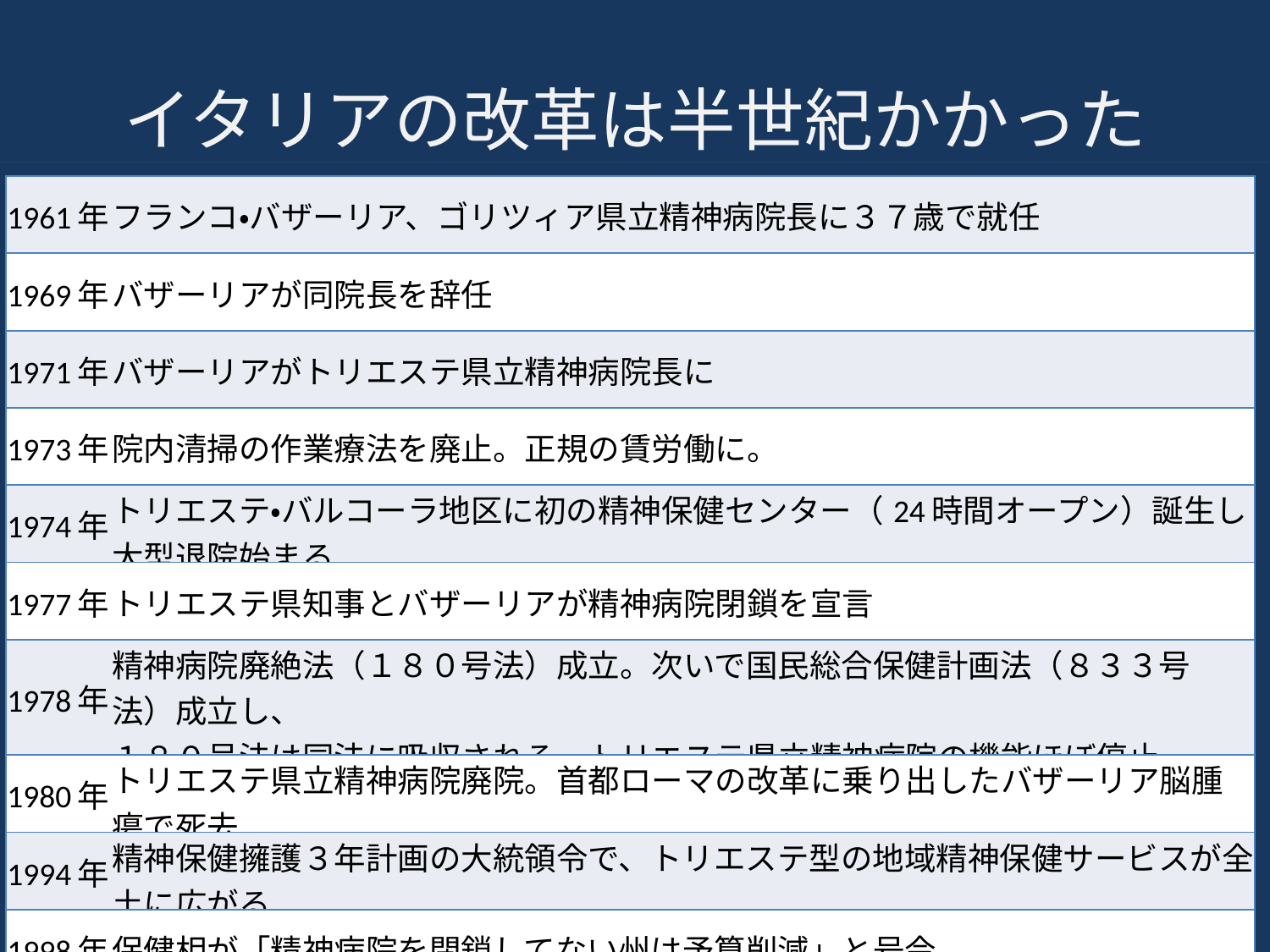

# イタリアの改革は半世紀かかった
| 1961年 | フランコ・バザーリア、ゴリツィア県立精神病院長に３７歳で就任 |
| --- | --- |
| 1969年 | バザーリアが同院長を辞任 |
| 1971年 | バザーリアがトリエステ県立精神病院長に |
| 1973年 | 院内清掃の作業療法を廃止。正規の賃労働に。 |
| 1974年 | トリエステ・バルコーラ地区に初の精神保健センター（24時間オープン）誕生し大型退院始まる |
| 1977年 | トリエステ県知事とバザーリアが精神病院閉鎖を宣言 |
| 1978年 | 精神病院廃絶法（１８０号法）成立。次いで国民総合保健計画法（８３３号法）成立し、 １８０号法は同法に吸収される。トリエステ県立精神病院の機能ほぼ停止 |
| 1980年 | トリエステ県立精神病院廃院。首都ローマの改革に乗り出したバザーリア脳腫瘍で死去 |
| 1994年 | 精神保健擁護３年計画の大統領令で、トリエステ型の地域精神保健サービスが全土に広がる |
| 1998年 | 保健相が「精神病院を閉鎖してない州は予算削減」と号令。 |
| 1999年 | イタリア全土から精神病院が完全に消えたことを保健相が宣言 |
| 2007年 | サンレモ音楽祭で“精神病院哀歌”を歌ったシモーネ・クリスティッキ優勝 |
| 2010年 | トリエステのロベルト・メッツイーナ医師がWHO地域精神保健分野リサーチ・トレーニング協働センター長に |
1961年：ゴリツィアで精神病院解体に着手
1968年：挫折
1971年：トリエステで改革再開
1978年：精神病院廃絶法制定
1978年：国民保健改革法制定
1994年：180号法擁護計画
1998年：同計画の補強
1998年：マニコミオ（精神病院）全廃
	地域精神保健サービス網実施
2001年：トリエステのロテッリはアヴェルサ医療の最高責任者に
2004年：トリエステのデッラックアはサルデーニャ州顧問に